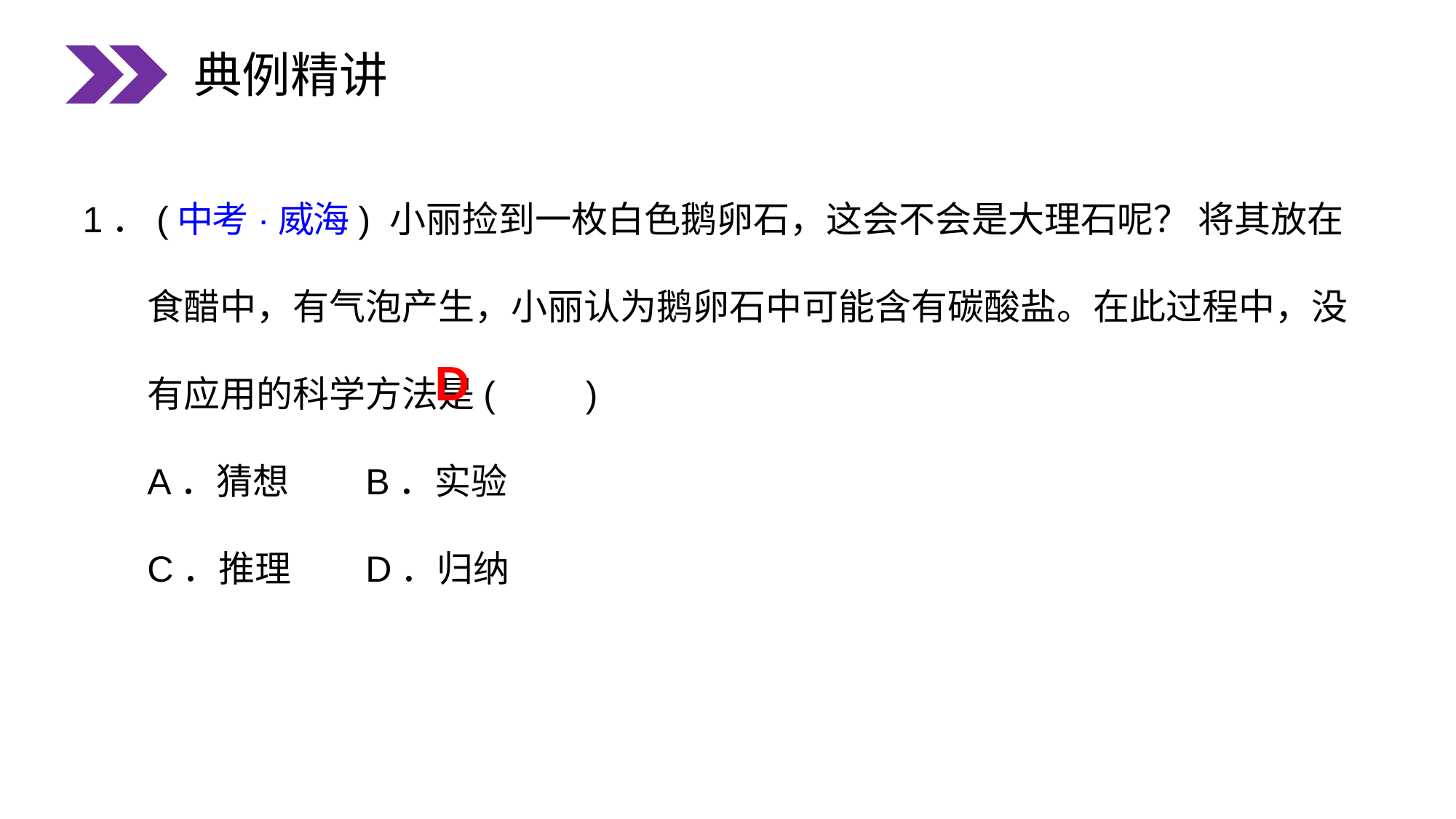

典例精讲
1．(中考·威海) 小丽捡到一枚白色鹅卵石，这会不会是大理石呢？ 将其放在食醋中，有气泡产生，小丽认为鹅卵石中可能含有碳酸盐。在此过程中，没有应用的科学方法是(　　)
A．猜想	B．实验
C．推理	D．归纳
D